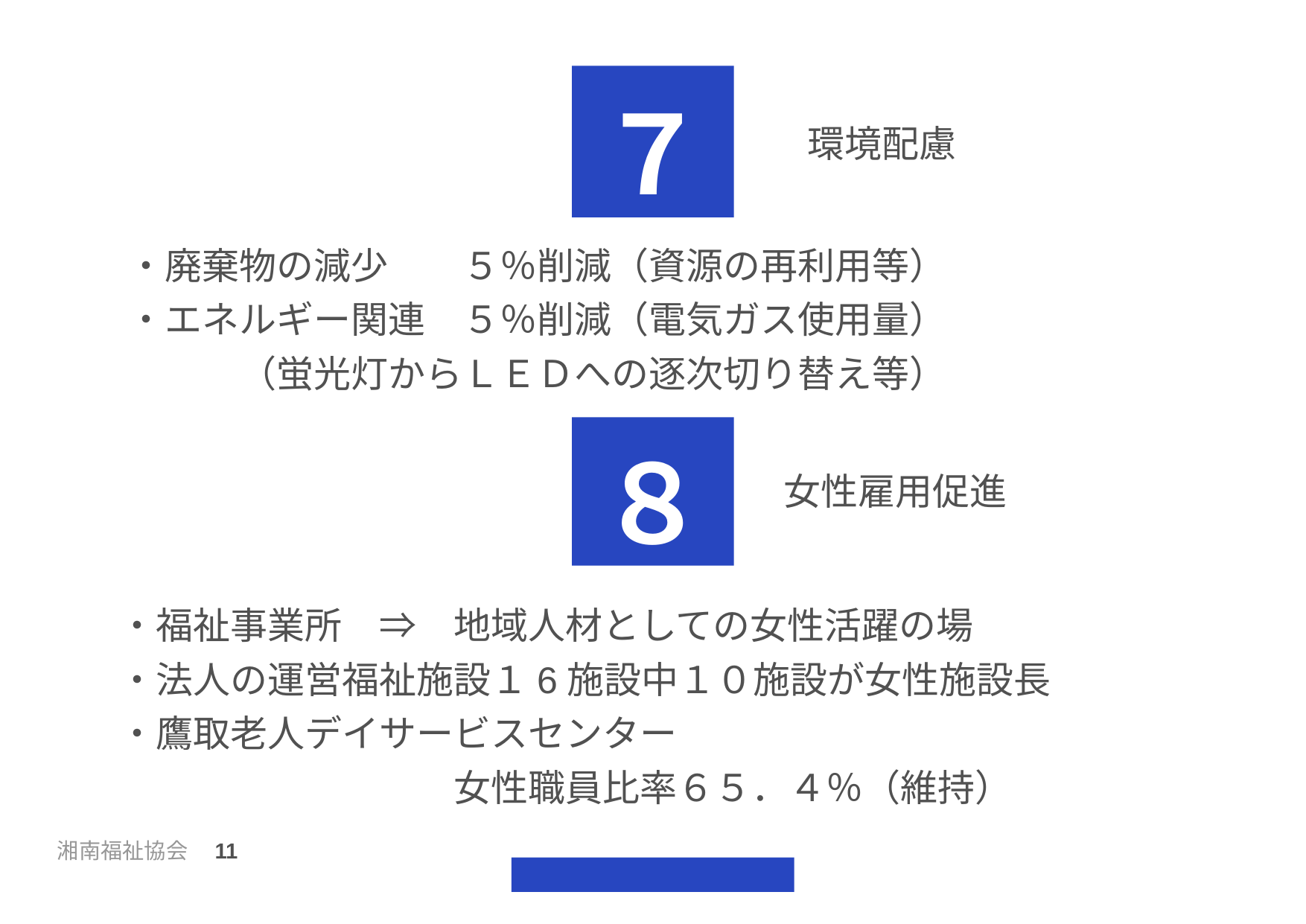

７
環境配慮
・廃棄物の減少　　５％削減（資源の再利用等）
・エネルギー関連　５％削減（電気ガス使用量）
　　　（蛍光灯からＬＥＤへの逐次切り替え等）
８
女性雇用促進
・福祉事業所　⇒　地域人材としての女性活躍の場
・法人の運営福祉施設１6施設中１０施設が女性施設長
・鷹取老人デイサービスセンター
　　　　　　　　　女性職員比率６５．４％（維持）
湘南福祉協会　11